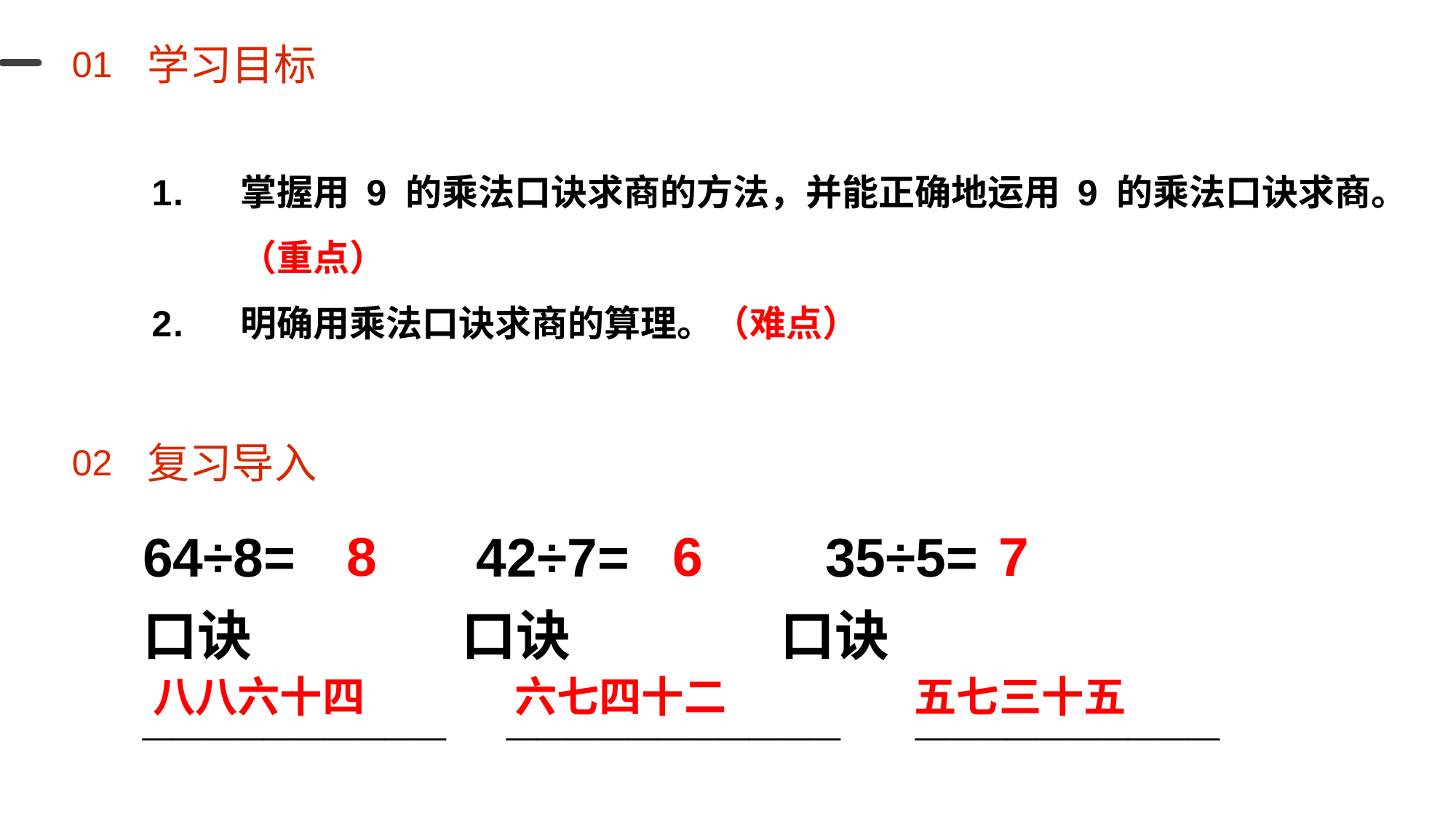

学习目标
01
掌握用 9 的乘法口诀求商的方法，并能正确地运用 9 的乘法口诀求商。（重点）
明确用乘法口诀求商的算理。（难点）
复习导入
02
8
6
7
64÷8=            42÷7=             35÷5=
口诀                 口诀                 口诀
__________    ___________     __________
八八六十四
六七四十二
五七三十五